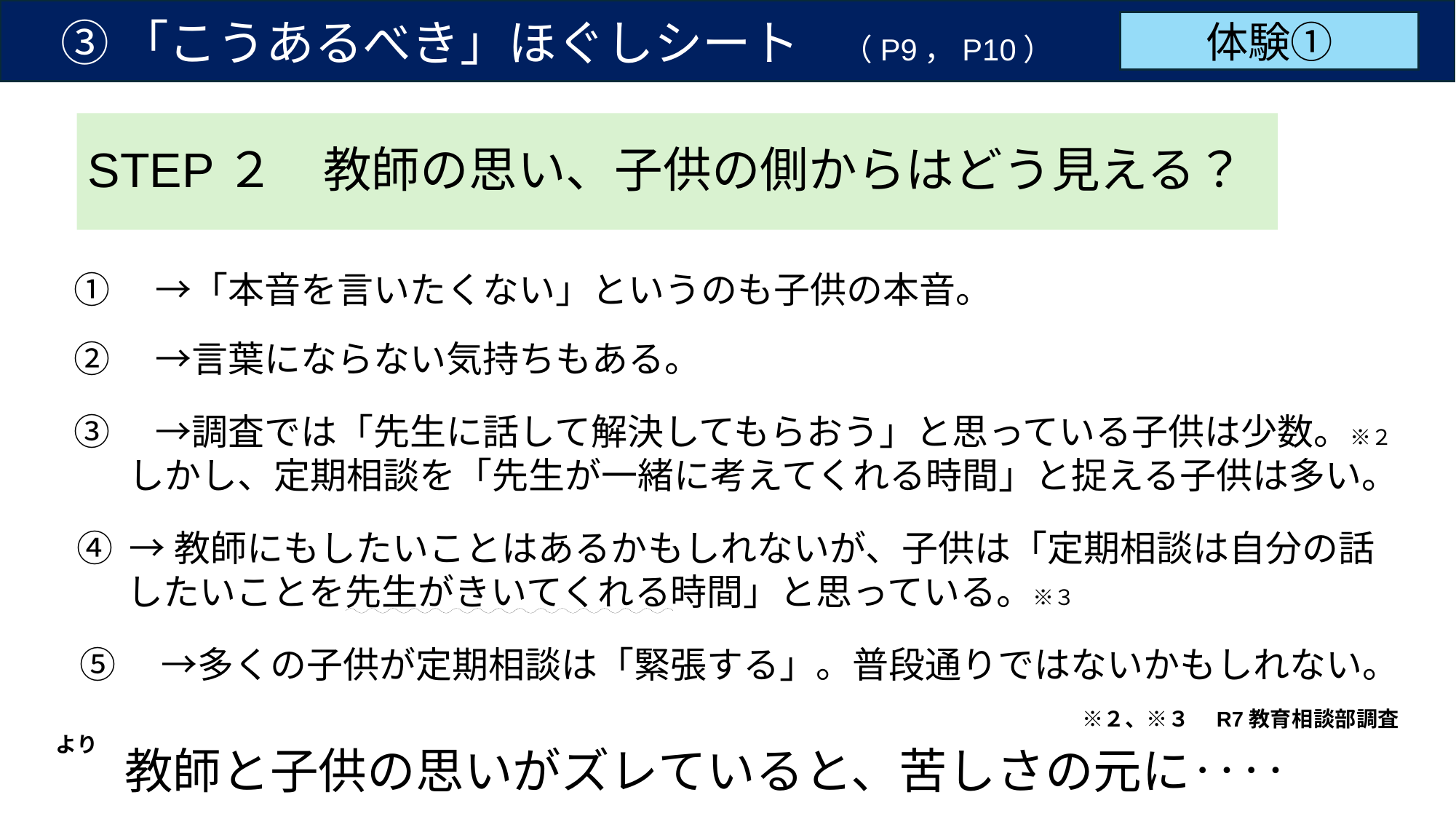

③ 「こうあるべき」ほぐしシート　（P9，P10）
体験①
STEP２　教師の思い、子供の側からはどう見える？
①　→「本音を言いたくない」というのも子供の本音。

②　→言葉にならない気持ちもある。

③　→調査では「先生に話して解決してもらおう」と思っている子供は少数。※２
しかし、定期相談を「先生が一緒に考えてくれる時間」と捉える子供は多い。

④  →教師にもしたいことはあるかもしれないが、子供は「定期相談は自分の話したいことを先生がきいてくれる時間」と思っている。※３

⑤　→多くの子供が定期相談は「緊張する」。普段通りではないかもしれない。

　　　　　　　　　　　　　　　　　　　　　　　　　　　　　　　　　　　　　　　　　　　　　　　　　　　　　　　　　　　※２、※３　R7教育相談部調査より
教師と子供の思いがズレていると、苦しさの元に‥‥